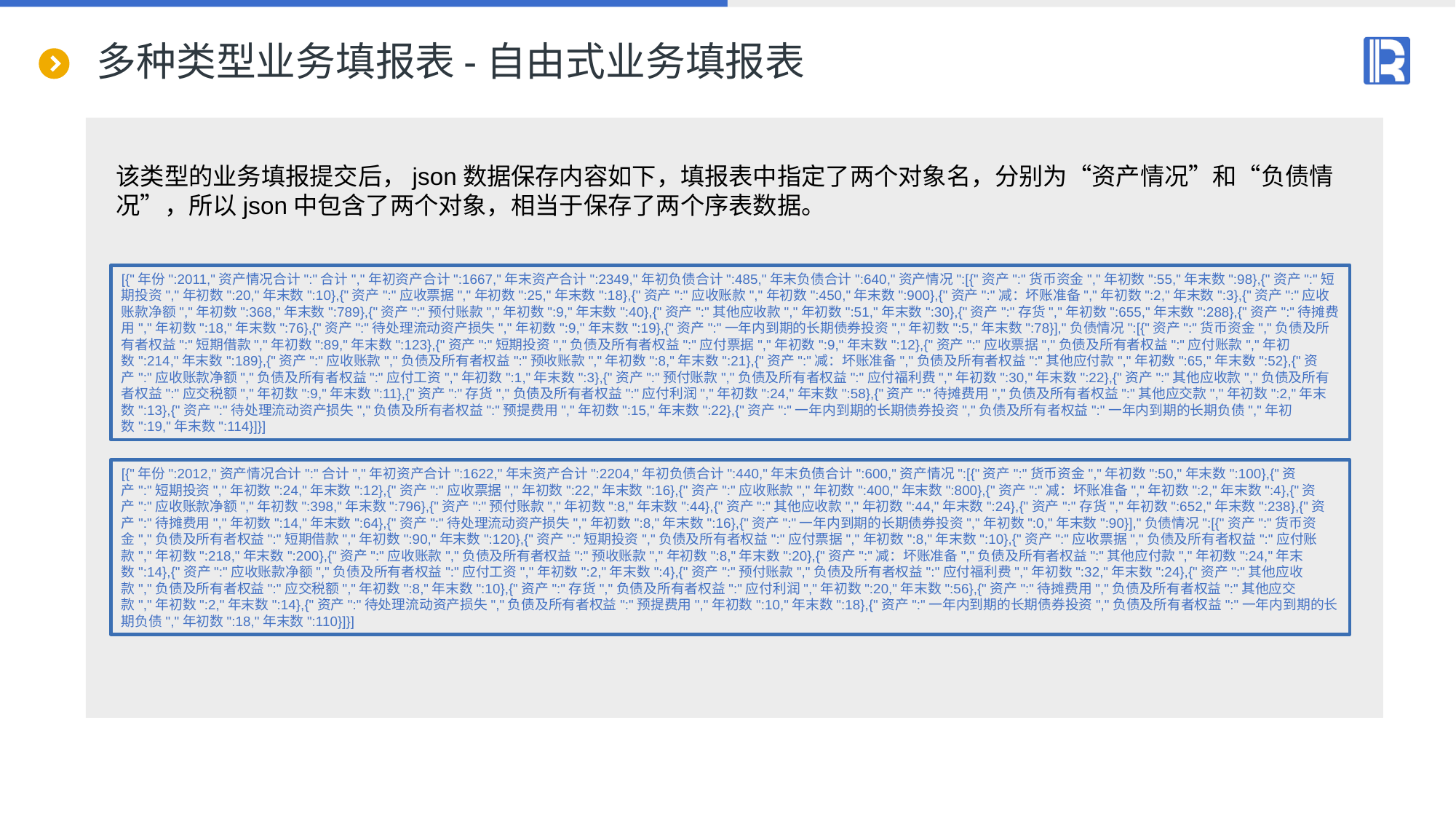

# 多种类型业务填报表-自由式业务填报表

该类型的业务填报提交后，json数据保存内容如下，填报表中指定了两个对象名，分别为“资产情况”和“负债情况”，所以json中包含了两个对象，相当于保存了两个序表数据。
[{"年份":2011,"资产情况合计":"合计","年初资产合计":1667,"年末资产合计":2349,"年初负债合计":485,"年末负债合计":640,"资产情况":[{"资产":"货币资金","年初数":55,"年末数":98},{"资产":"短期投资","年初数":20,"年末数":10},{"资产":"应收票据","年初数":25,"年末数":18},{"资产":"应收账款","年初数":450,"年末数":900},{"资产":"减：坏账准备","年初数":2,"年末数":3},{"资产":"应收账款净额","年初数":368,"年末数":789},{"资产":"预付账款","年初数":9,"年末数":40},{"资产":"其他应收款","年初数":51,"年末数":30},{"资产":"存货","年初数":655,"年末数":288},{"资产":"待摊费用","年初数":18,"年末数":76},{"资产":"待处理流动资产损失","年初数":9,"年末数":19},{"资产":"一年内到期的长期债券投资","年初数":5,"年末数":78}],"负债情况":[{"资产":"货币资金","负债及所有者权益":"短期借款","年初数":89,"年末数":123},{"资产":"短期投资","负债及所有者权益":"应付票据","年初数":9,"年末数":12},{"资产":"应收票据","负债及所有者权益":"应付账款","年初数":214,"年末数":189},{"资产":"应收账款","负债及所有者权益":"预收账款","年初数":8,"年末数":21},{"资产":"减：坏账准备","负债及所有者权益":"其他应付款","年初数":65,"年末数":52},{"资产":"应收账款净额","负债及所有者权益":"应付工资","年初数":1,"年末数":3},{"资产":"预付账款","负债及所有者权益":"应付福利费","年初数":30,"年末数":22},{"资产":"其他应收款","负债及所有者权益":"应交税额","年初数":9,"年末数":11},{"资产":"存货","负债及所有者权益":"应付利润","年初数":24,"年末数":58},{"资产":"待摊费用","负债及所有者权益":"其他应交款","年初数":2,"年末数":13},{"资产":"待处理流动资产损失","负债及所有者权益":"预提费用","年初数":15,"年末数":22},{"资产":"一年内到期的长期债券投资","负债及所有者权益":"一年内到期的长期负债","年初数":19,"年末数":114}]}]
[{"年份":2012,"资产情况合计":"合计","年初资产合计":1622,"年末资产合计":2204,"年初负债合计":440,"年末负债合计":600,"资产情况":[{"资产":"货币资金","年初数":50,"年末数":100},{"资产":"短期投资","年初数":24,"年末数":12},{"资产":"应收票据","年初数":22,"年末数":16},{"资产":"应收账款","年初数":400,"年末数":800},{"资产":"减：坏账准备","年初数":2,"年末数":4},{"资产":"应收账款净额","年初数":398,"年末数":796},{"资产":"预付账款","年初数":8,"年末数":44},{"资产":"其他应收款","年初数":44,"年末数":24},{"资产":"存货","年初数":652,"年末数":238},{"资产":"待摊费用","年初数":14,"年末数":64},{"资产":"待处理流动资产损失","年初数":8,"年末数":16},{"资产":"一年内到期的长期债券投资","年初数":0,"年末数":90}],"负债情况":[{"资产":"货币资金","负债及所有者权益":"短期借款","年初数":90,"年末数":120},{"资产":"短期投资","负债及所有者权益":"应付票据","年初数":8,"年末数":10},{"资产":"应收票据","负债及所有者权益":"应付账款","年初数":218,"年末数":200},{"资产":"应收账款","负债及所有者权益":"预收账款","年初数":8,"年末数":20},{"资产":"减：坏账准备","负债及所有者权益":"其他应付款","年初数":24,"年末数":14},{"资产":"应收账款净额","负债及所有者权益":"应付工资","年初数":2,"年末数":4},{"资产":"预付账款","负债及所有者权益":"应付福利费","年初数":32,"年末数":24},{"资产":"其他应收款","负债及所有者权益":"应交税额","年初数":8,"年末数":10},{"资产":"存货","负债及所有者权益":"应付利润","年初数":20,"年末数":56},{"资产":"待摊费用","负债及所有者权益":"其他应交款","年初数":2,"年末数":14},{"资产":"待处理流动资产损失","负债及所有者权益":"预提费用","年初数":10,"年末数":18},{"资产":"一年内到期的长期债券投资","负债及所有者权益":"一年内到期的长期负债","年初数":18,"年末数":110}]}]